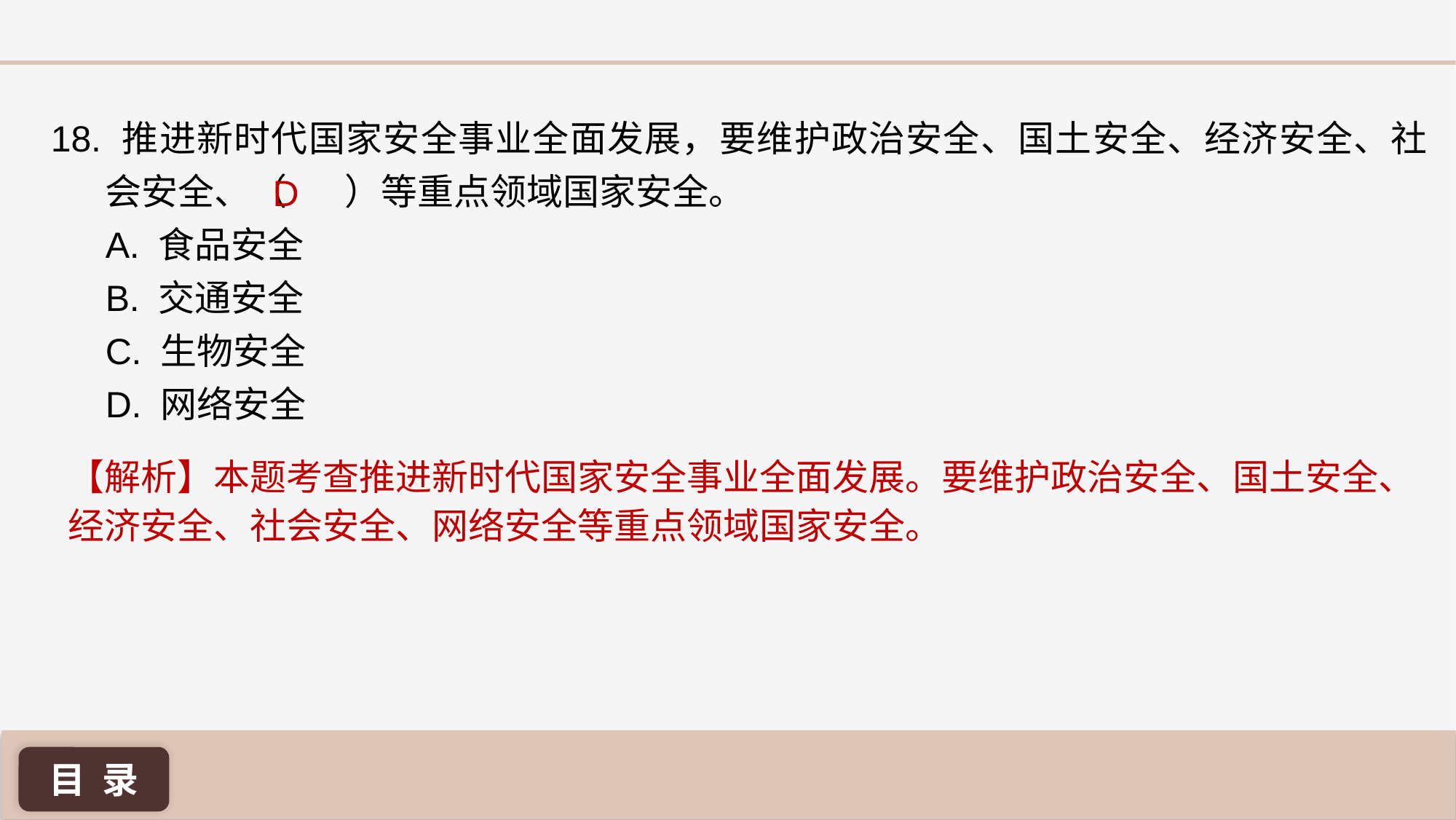

18. 推进新时代国家安全事业全面发展，要维护政治安全、国土安全、经济安全、社会安全、（       ）等重点领域国家安全。
A. 食品安全
B. 交通安全
C. 生物安全
D. 网络安全
D
【解析】本题考查推进新时代国家安全事业全面发展。要维护政治安全、国土安全、经济安全、社会安全、网络安全等重点领域国家安全。